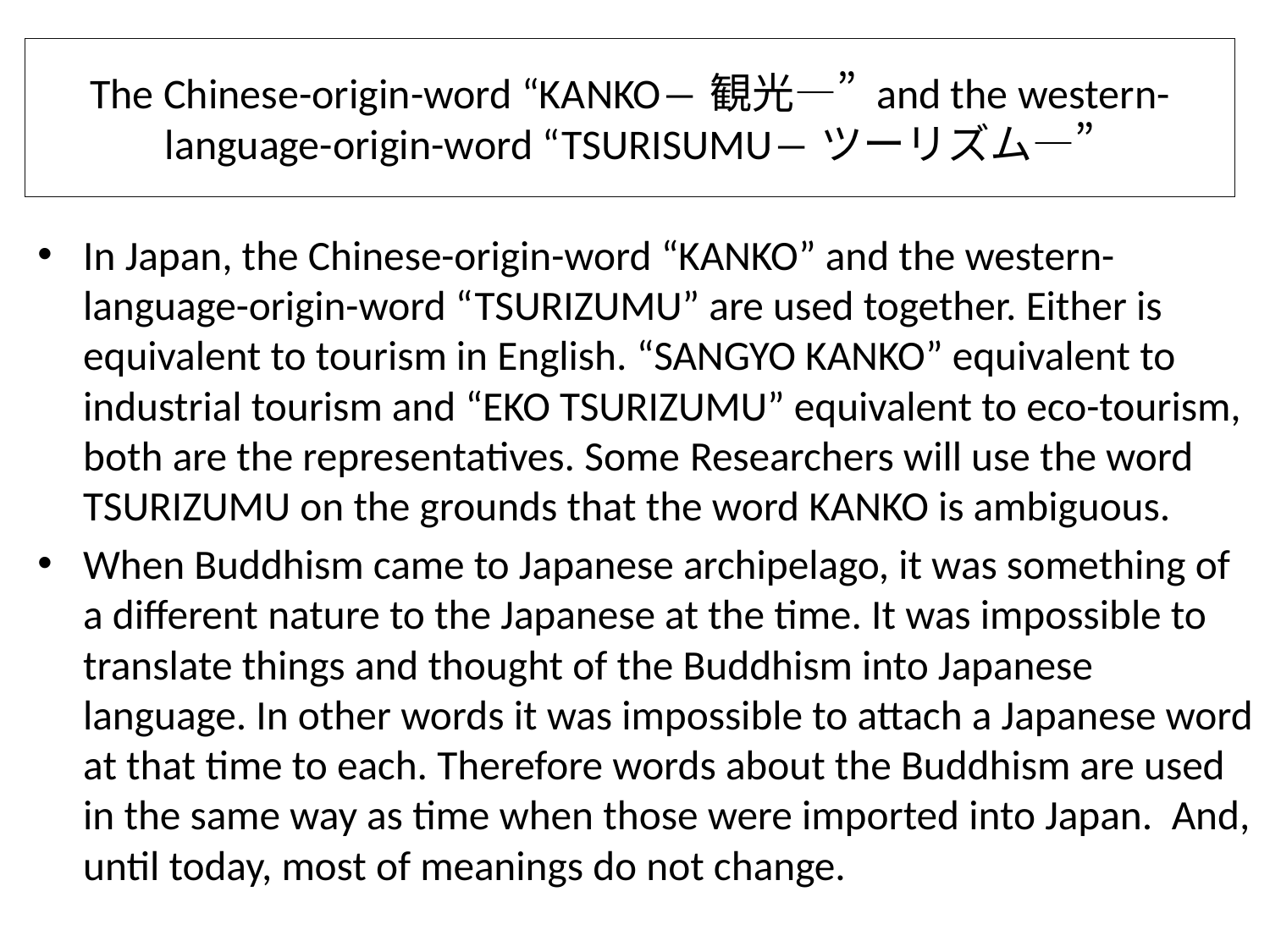

# The Chinese-origin-word “KANKO―観光―” and the western-language-origin-word “TSURISUMU―ツーリズム―”
In Japan, the Chinese-origin-word “KANKO” and the western-language-origin-word “TSURIZUMU” are used together. Either is equivalent to tourism in English. “SANGYO KANKO” equivalent to industrial tourism and “EKO TSURIZUMU” equivalent to eco-tourism, both are the representatives. Some Researchers will use the word TSURIZUMU on the grounds that the word KANKO is ambiguous.
When Buddhism came to Japanese archipelago, it was something of a different nature to the Japanese at the time. It was impossible to translate things and thought of the Buddhism into Japanese language. In other words it was impossible to attach a Japanese word at that time to each. Therefore words about the Buddhism are used in the same way as time when those were imported into Japan.  And, until today, most of meanings do not change.